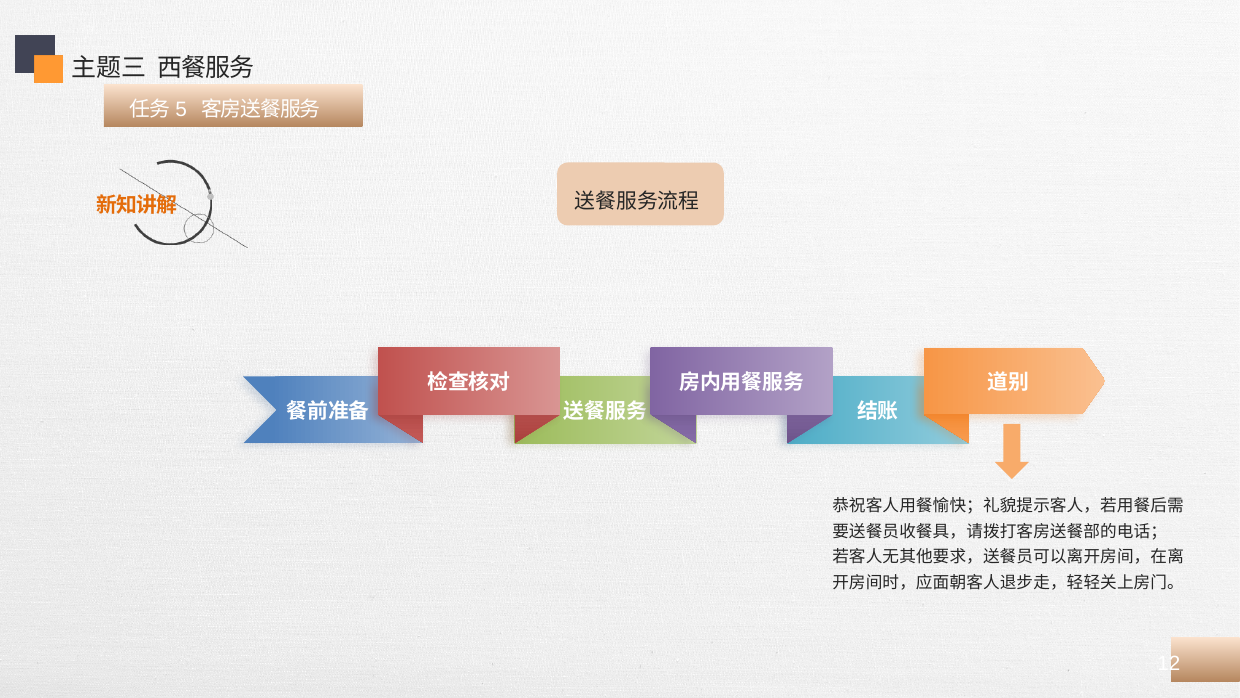

主题三  西餐服务

 任务5  客房送餐服务
  送餐服务流程
检查核对
房内用餐服务
道别
餐前准备
送餐服务
结账

恭祝客人用餐愉快；礼貌提示客人，若用餐后需要送餐员收餐具，请拨打客房送餐部的电话；
若客人无其他要求，送餐员可以离开房间，在离开房间时，应面朝客人退步走，轻轻关上房门。